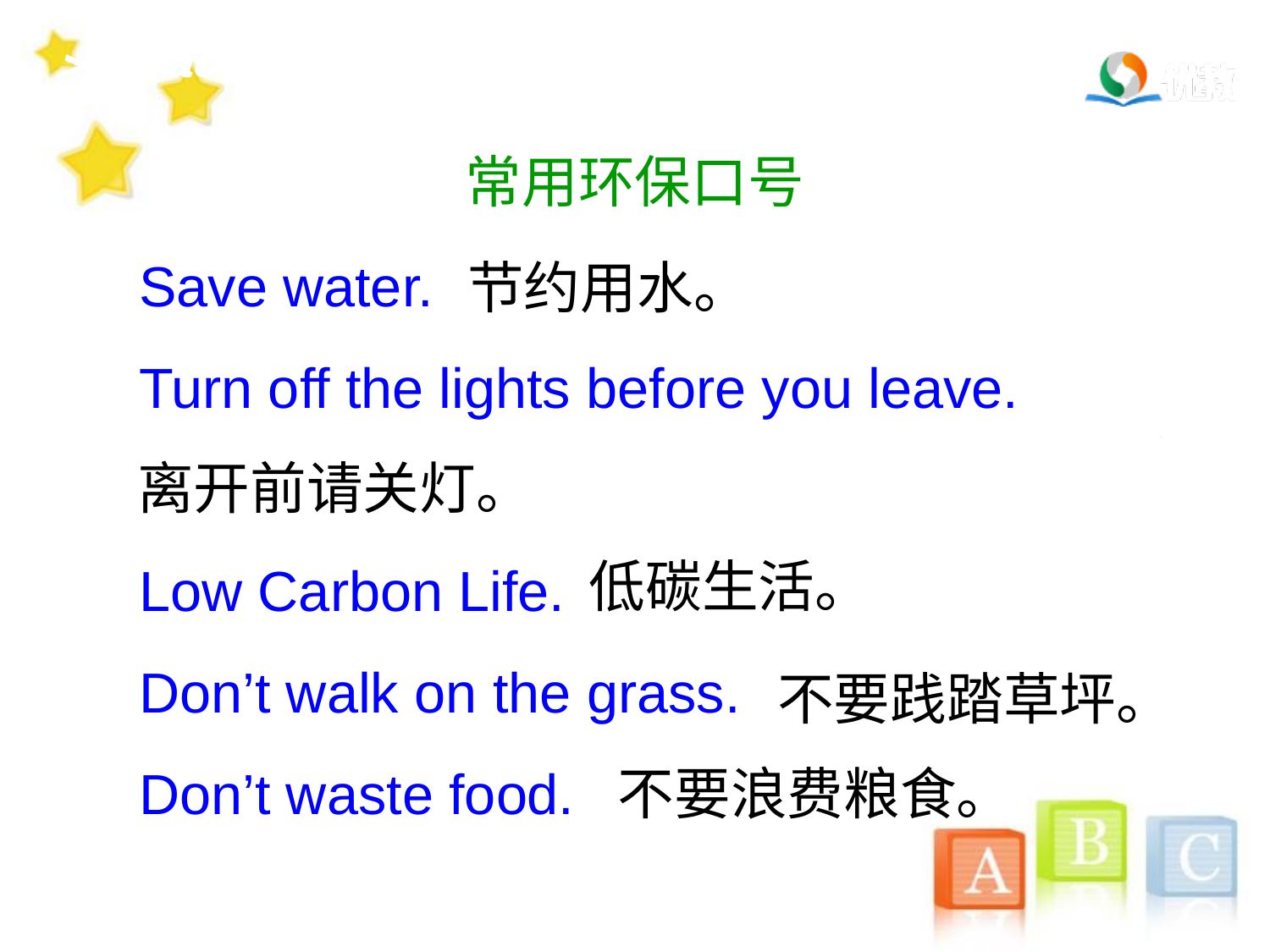

>>Practice
常用环保口号
Save water.
Turn off the lights before you leave.

Low Carbon Life.
Don’t walk on the grass.
Don’t waste food.
节约用水。
离开前请关灯。
低碳生活。
不要践踏草坪。
不要浪费粮食。